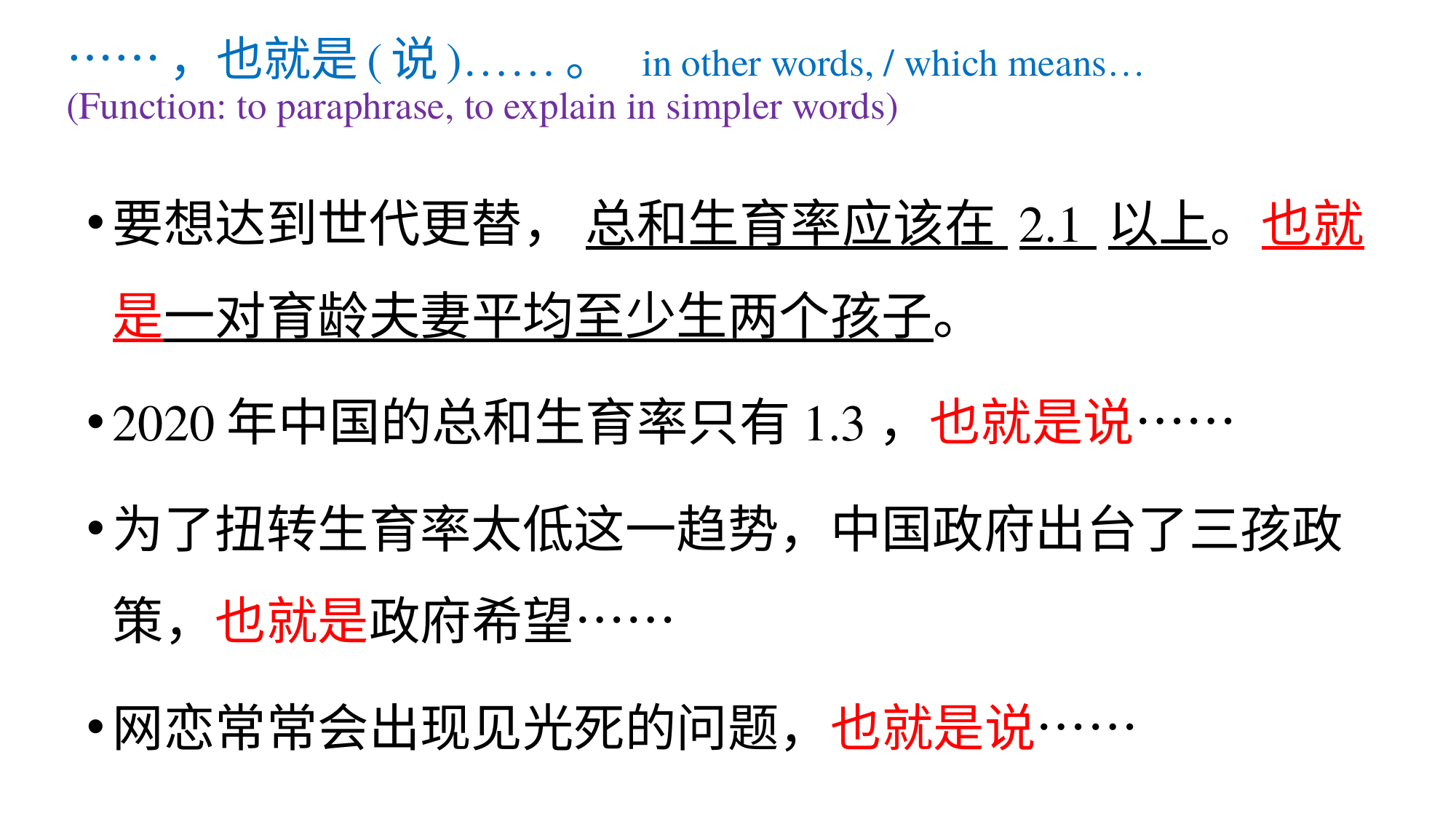

# ……，也就是(说)……。  in other words, / which means… (Function: to paraphrase, to explain in simpler words)
要想达到世代更替， 总和生育率应该在 2.1 以上。也就是一对育龄夫妻平均至少生两个孩子。
2020年中国的总和生育率只有1.3，也就是说……
为了扭转生育率太低这一趋势，中国政府出台了三孩政策，也就是政府希望……
网恋常常会出现见光死的问题，也就是说……